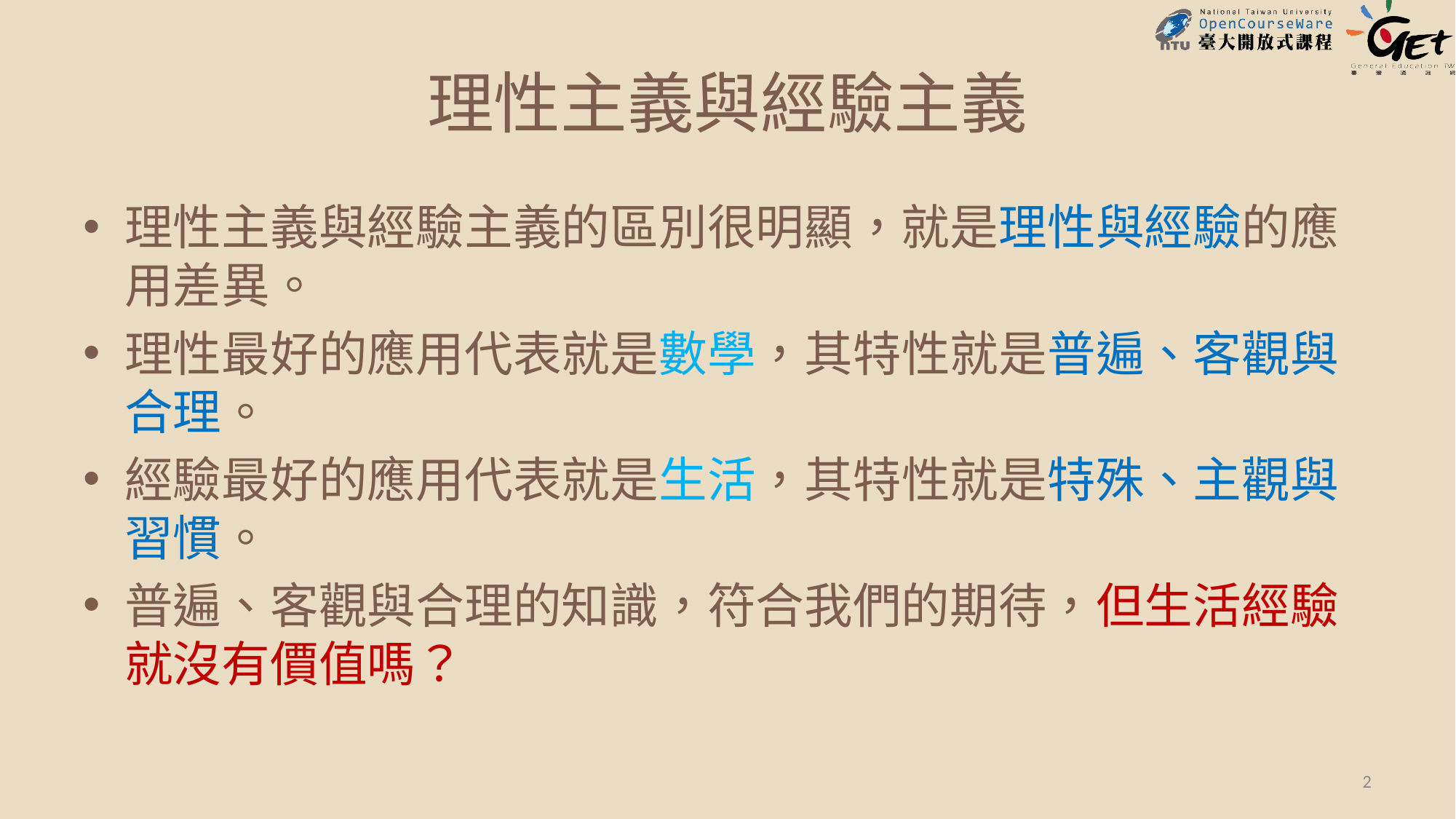

# 理性主義與經驗主義
理性主義與經驗主義的區別很明顯，就是理性與經驗的應用差異。
理性最好的應用代表就是數學，其特性就是普遍、客觀與合理。
經驗最好的應用代表就是生活，其特性就是特殊、主觀與習慣。
普遍、客觀與合理的知識，符合我們的期待，但生活經驗就沒有價值嗎？

2